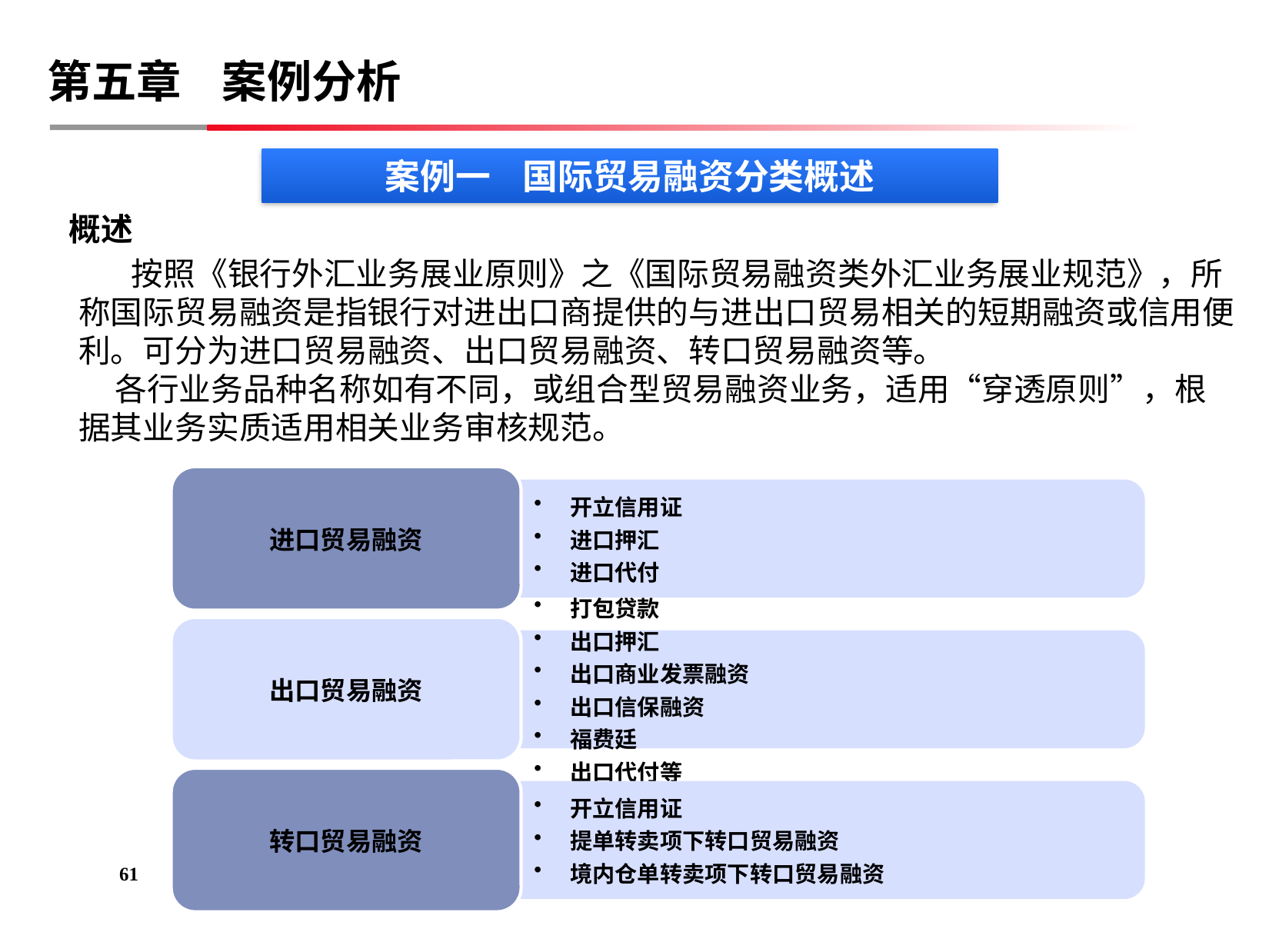

第五章    案例分析
案例一    国际贸易融资分类概述
概述

       按照《银行外汇业务展业原则》之《国际贸易融资类外汇业务展业规范》，所称国际贸易融资是指银行对进出口商提供的与进出口贸易相关的短期融资或信用便利。可分为进口贸易融资、出口贸易融资、转口贸易融资等。
    各行业务品种名称如有不同，或组合型贸易融资业务，适用“穿透原则”，根据其业务实质适用相关业务审核规范。

进口贸易融资
开立信用证
进口押汇
出口贸易融资
出口押汇
转口贸易融资
开立信用证
提单转卖项下转口贸易融资
进口代付
福费廷
出口商业发票融资
出口信保融资
出口代付等
境内仓单转卖项下转口贸易融资
打包贷款
61